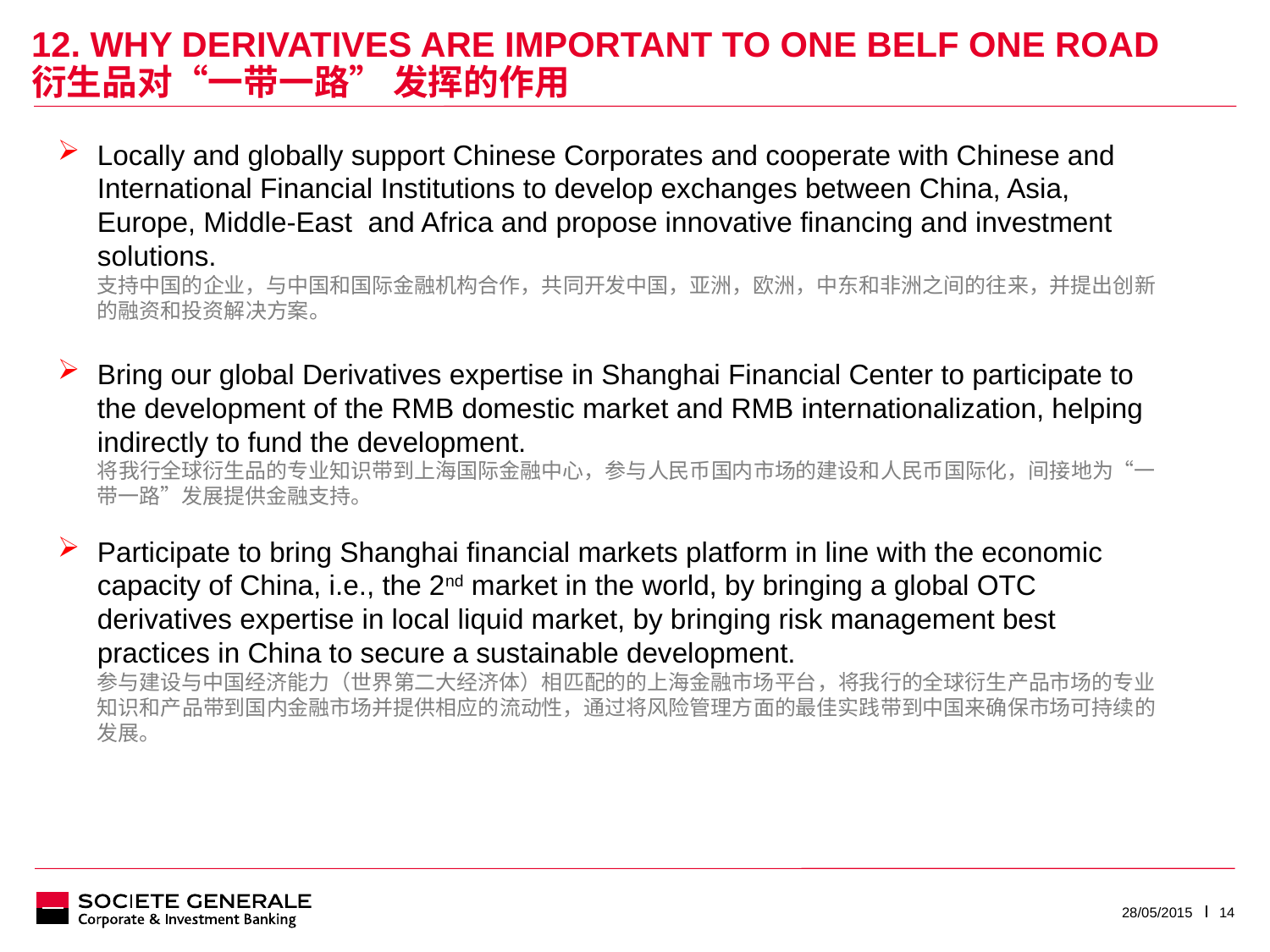

# 12. Why derivatives are important to one belf one road 衍生品对“一带一路” 发挥的作用
Locally and globally support Chinese Corporates and cooperate with Chinese and International Financial Institutions to develop exchanges between China, Asia, Europe, Middle-East  and Africa and propose innovative financing and investment solutions.
	支持中国的企业，与中国和国际金融机构合作，共同开发中国，亚洲，欧洲，中东和非洲之间的往来，并提出创新的融资和投资解决方案。

Bring our global Derivatives expertise in Shanghai Financial Center to participate to the development of the RMB domestic market and RMB internationalization, helping indirectly to fund the development.
	将我行全球衍生品的专业知识带到上海国际金融中心，参与人民币国内市场的建设和人民币国际化，间接地为“一带一路”发展提供金融支持。

Participate to bring Shanghai financial markets platform in line with the economic capacity of China, i.e., the 2nd market in the world, by bringing a global OTC derivatives expertise in local liquid market, by bringing risk management best practices in China to secure a sustainable development.
	参与建设与中国经济能力（世界第二大经济体）相匹配的的上海金融市场平台，将我行的全球衍生产品市场的专业知识和产品带到国内金融市场并提供相应的流动性，通过将风险管理方面的最佳实践带到中国来确保市场可持续的发展。

28/05/2015